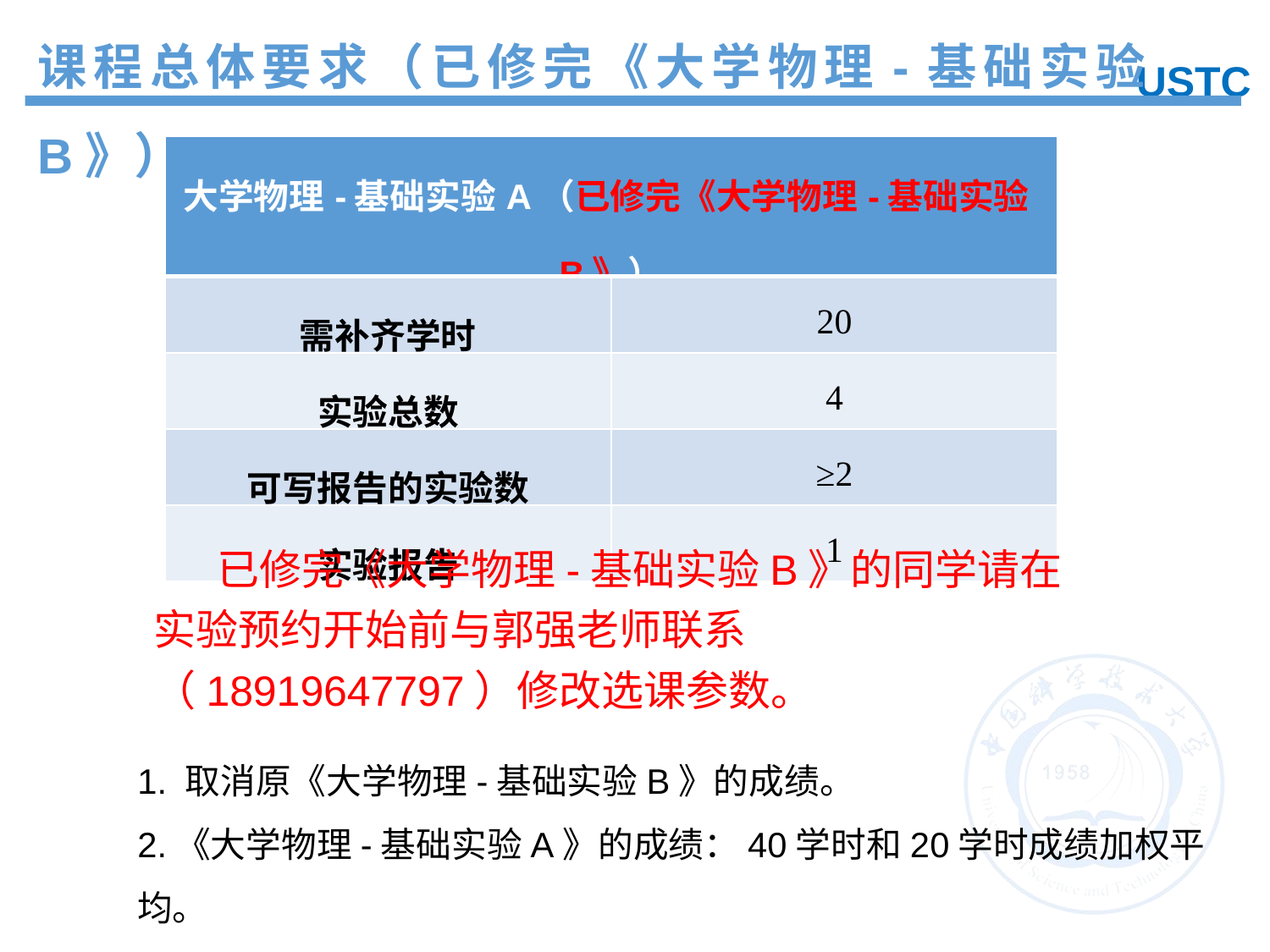

课程总体要求（已修完《大学物理-基础实验B》）
USTC

| 大学物理-基础实验A（已修完《大学物理-基础实验B》） |  |
| --- | --- |
| 需补齐学时 | 20 |
| 实验总数 | 4 |
| 可写报告的实验数 | ≥2 |
| 实验报告 | 1 |
已修完《大学物理-基础实验B》的同学请在实验预约开始前与郭强老师联系（18919647797）修改选课参数。
1. 取消原《大学物理-基础实验B》的成绩。
2.《大学物理-基础实验A》的成绩：40学时和20学时成绩加权平均。